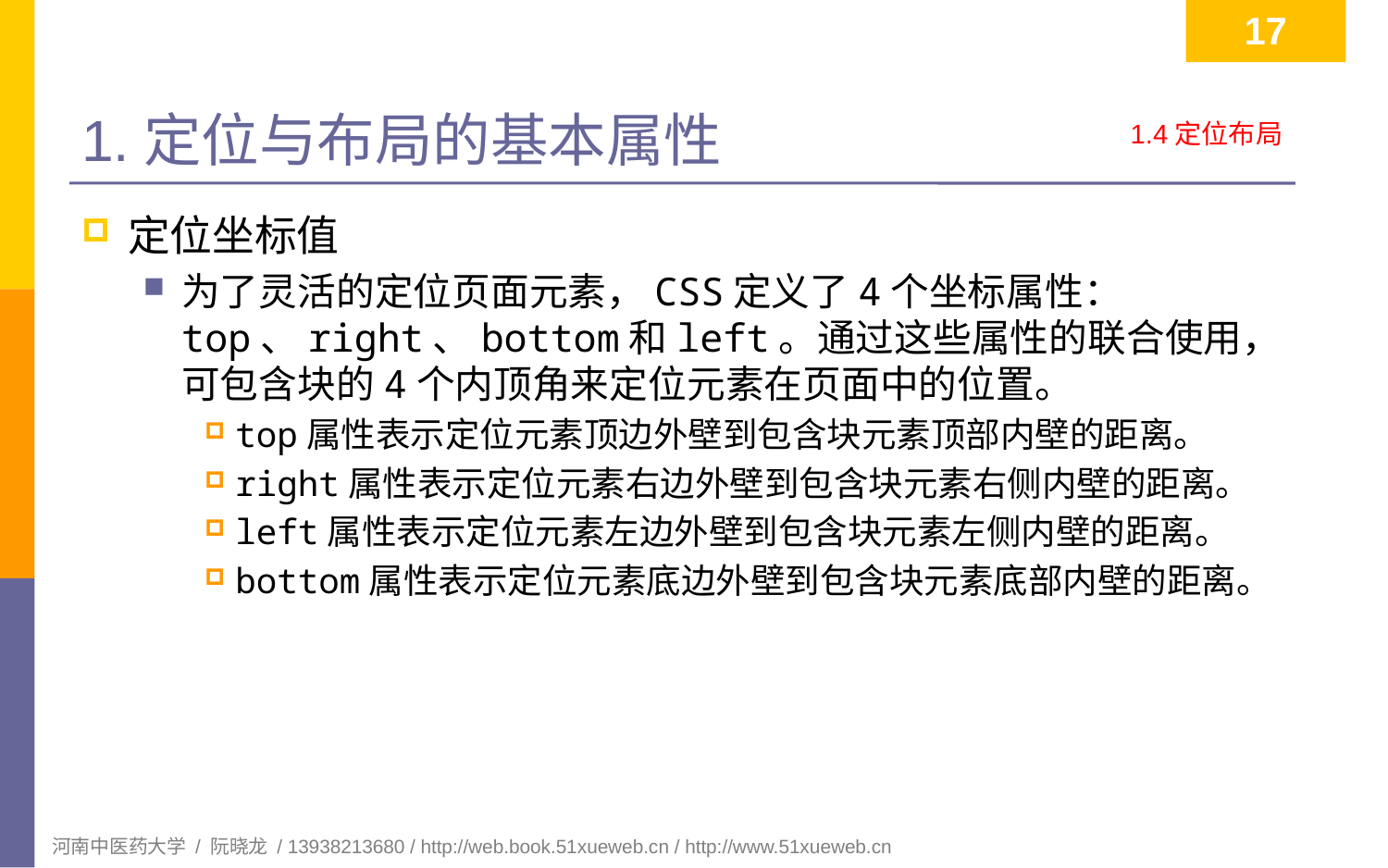

17
# 1.定位与布局的基本属性
1.4定位布局
定位坐标值
为了灵活的定位页面元素，CSS定义了4个坐标属性：top、right、bottom和left。通过这些属性的联合使用，可包含块的4个内顶角来定位元素在页面中的位置。
top属性表示定位元素顶边外壁到包含块元素顶部内壁的距离。
right属性表示定位元素右边外壁到包含块元素右侧内壁的距离。
left属性表示定位元素左边外壁到包含块元素左侧内壁的距离。
bottom属性表示定位元素底边外壁到包含块元素底部内壁的距离。